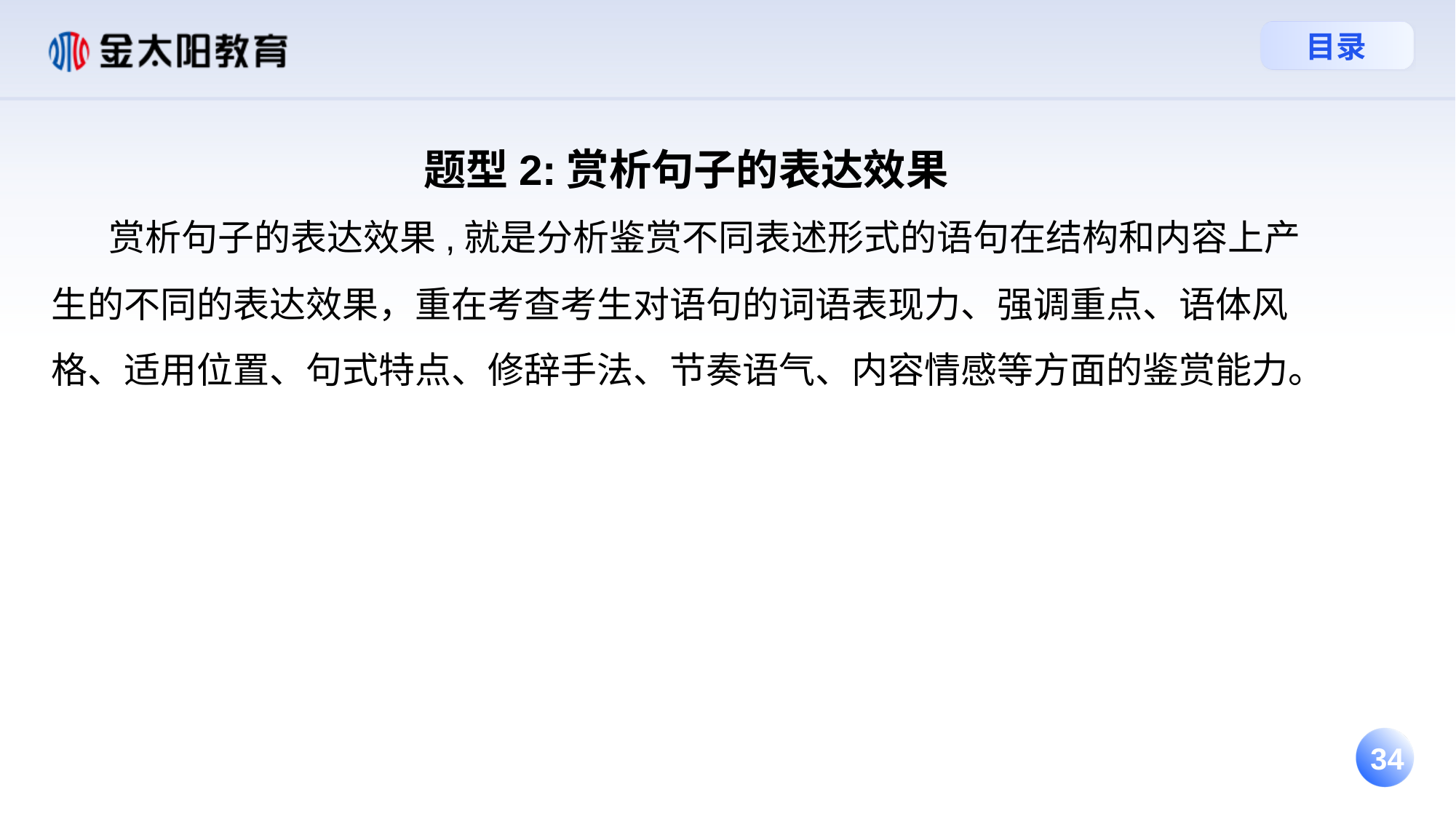

题型2:赏析句子的表达效果
     赏析句子的表达效果,就是分析鉴赏不同表述形式的语句在结构和内容上产生的不同的表达效果，重在考查考生对语句的词语表现力、强调重点、语体风格、适用位置、句式特点、修辞手法、节奏语气、内容情感等方面的鉴赏能力。